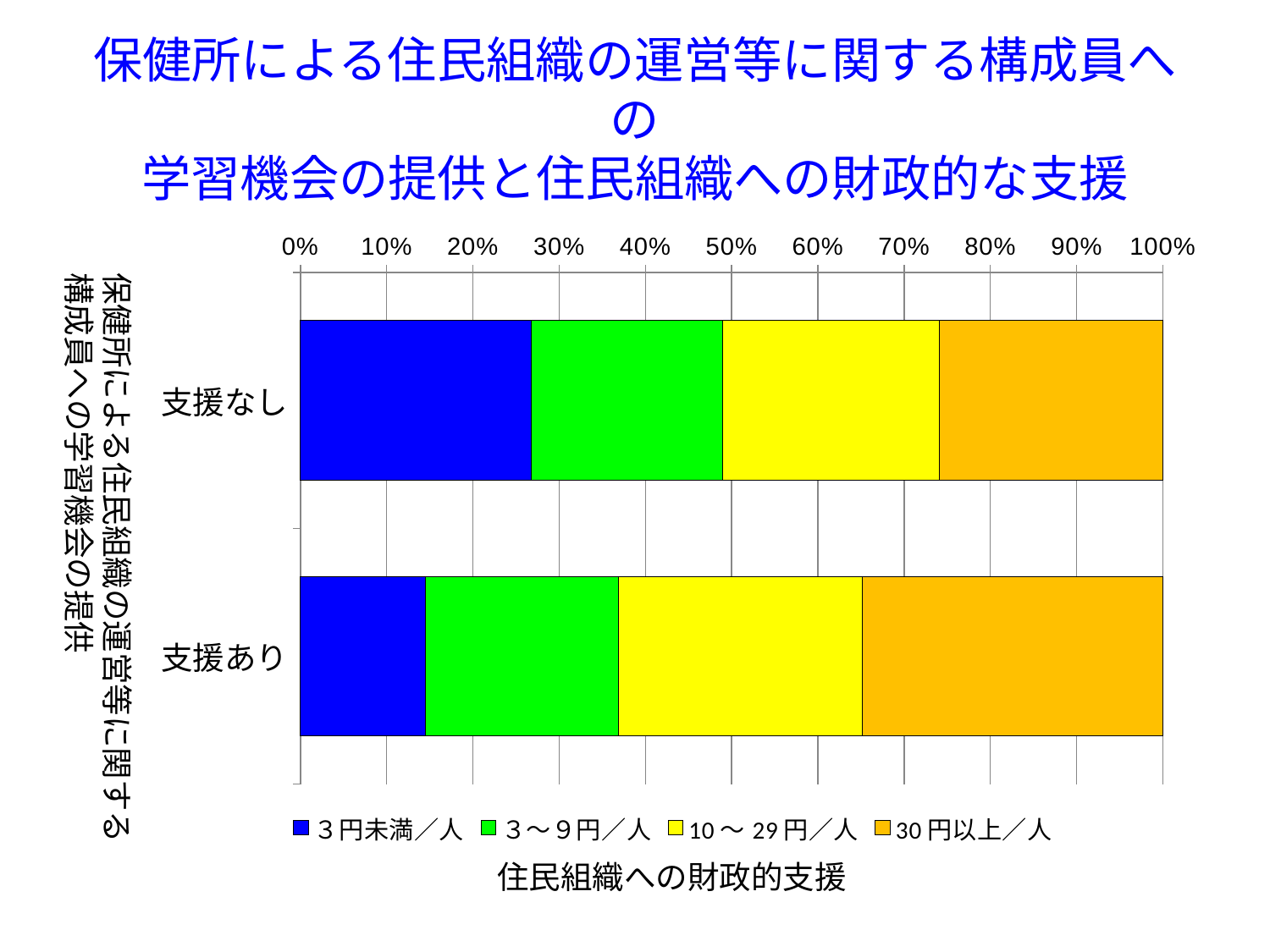

# 保健所による住民組織の運営等に関する構成員への 学習機会の提供と住民組織への財政的な支援

### Chart

| Category | ３円未満／人 | ３～９円／人 | 10～29円／人 | 30円以上／人 |
|---|---|---|---|---|
| 支援なし | 158.0 | 131.0 | 148.0 | 153.0 |
| 支援あり | 22.0 | 34.0 | 43.0 | 53.0 |
保健所による住民組織の運営等に関する
構成員への学習機会の提供
住民組織への財政的支援